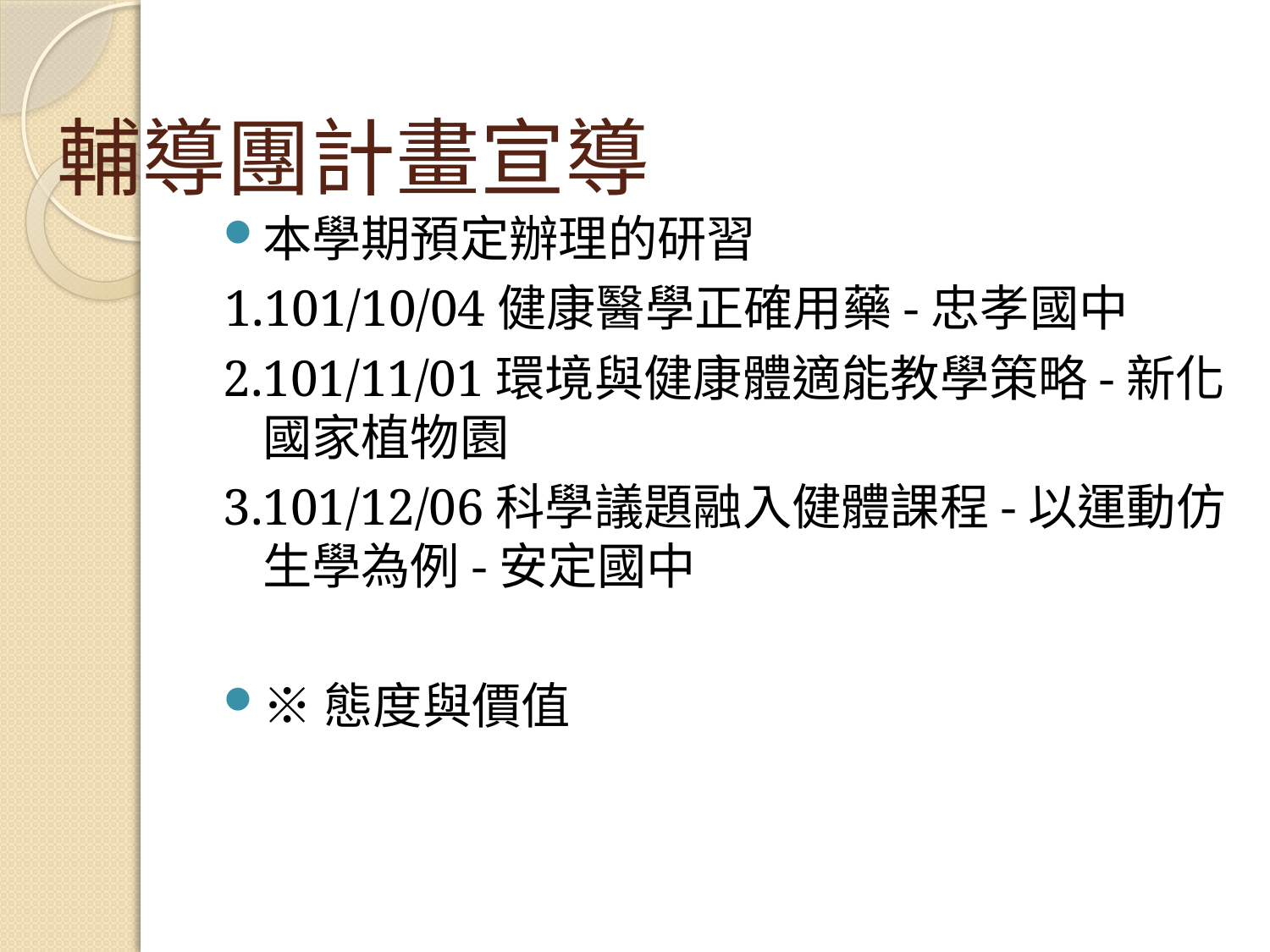

# 輔導團計畫宣導
本學期預定辦理的研習
 1.101/10/04健康醫學正確用藥-忠孝國中
2.101/11/01環境與健康體適能教學策略-新化國家植物園
3.101/12/06科學議題融入健體課程-以運動仿生學為例-安定國中

※態度與價值